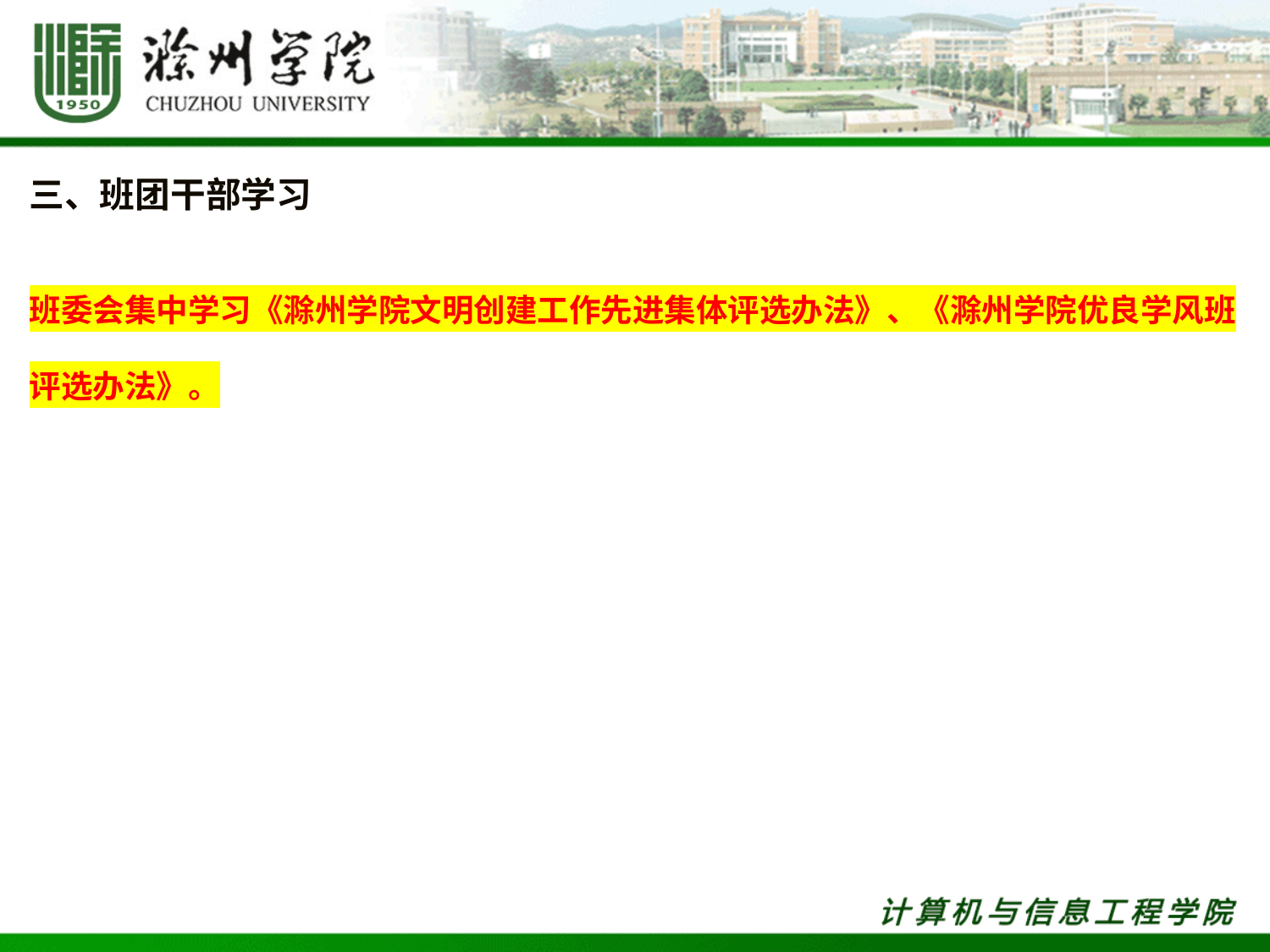

三、班团干部学习

班委会集中学习《滁州学院文明创建工作先进集体评选办法》、《滁州学院优良学风班评选办法》。